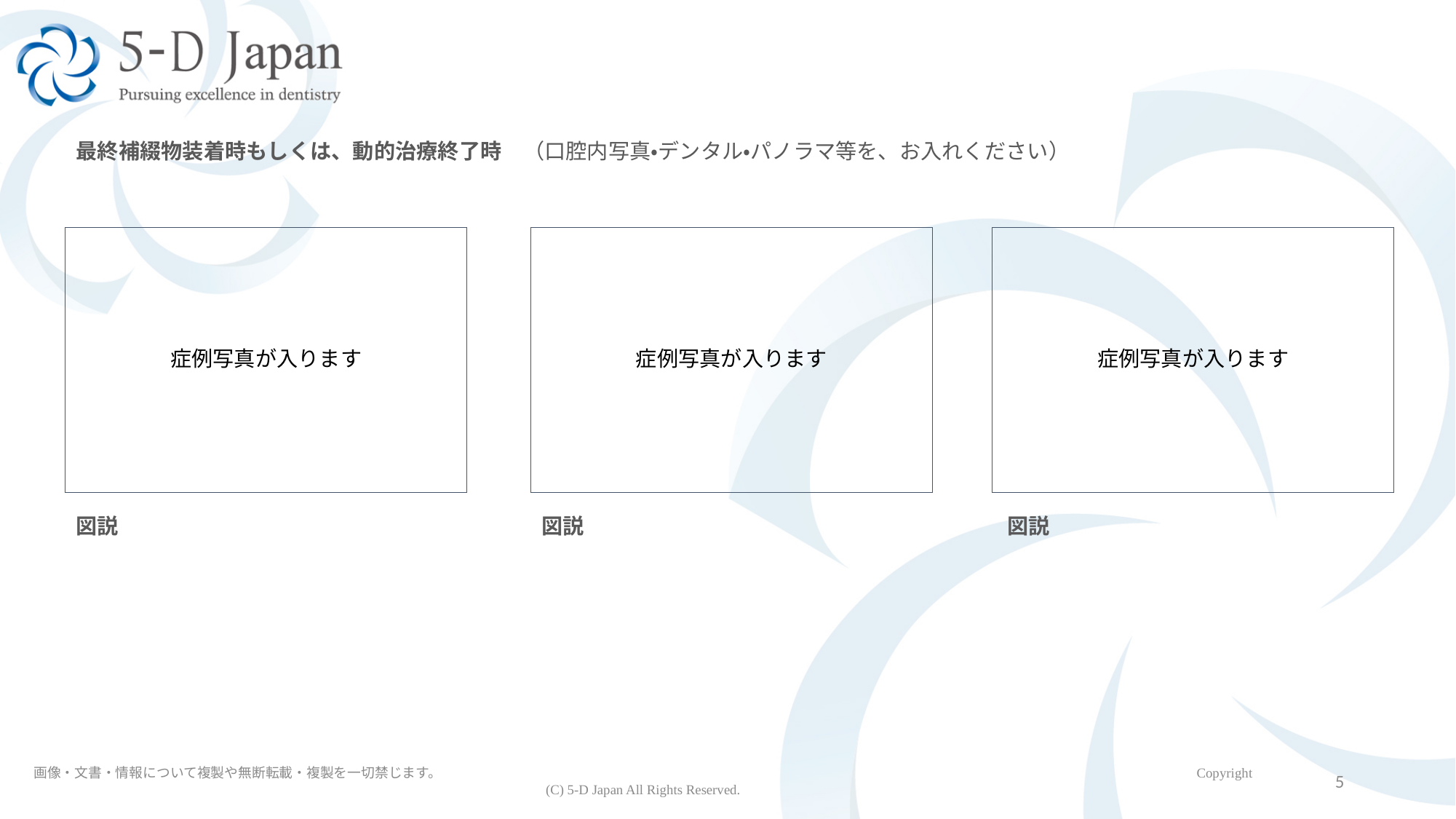

最終補綴物装着時もしくは、動的治療終了時　（口腔内写真・デンタル・パノラマ等を、お入れください）
症例写真が入ります
症例写真が入ります
症例写真が入ります
図説
図説
図説
5
画像・文書・情報について複製や無断転載・複製を一切禁じます。		　　　　　　　　　　　　　　　　　　　　　　　　　　　　　　　　　　　　　　　　　　　　　Copyright (C) 5-D Japan All Rights Reserved.